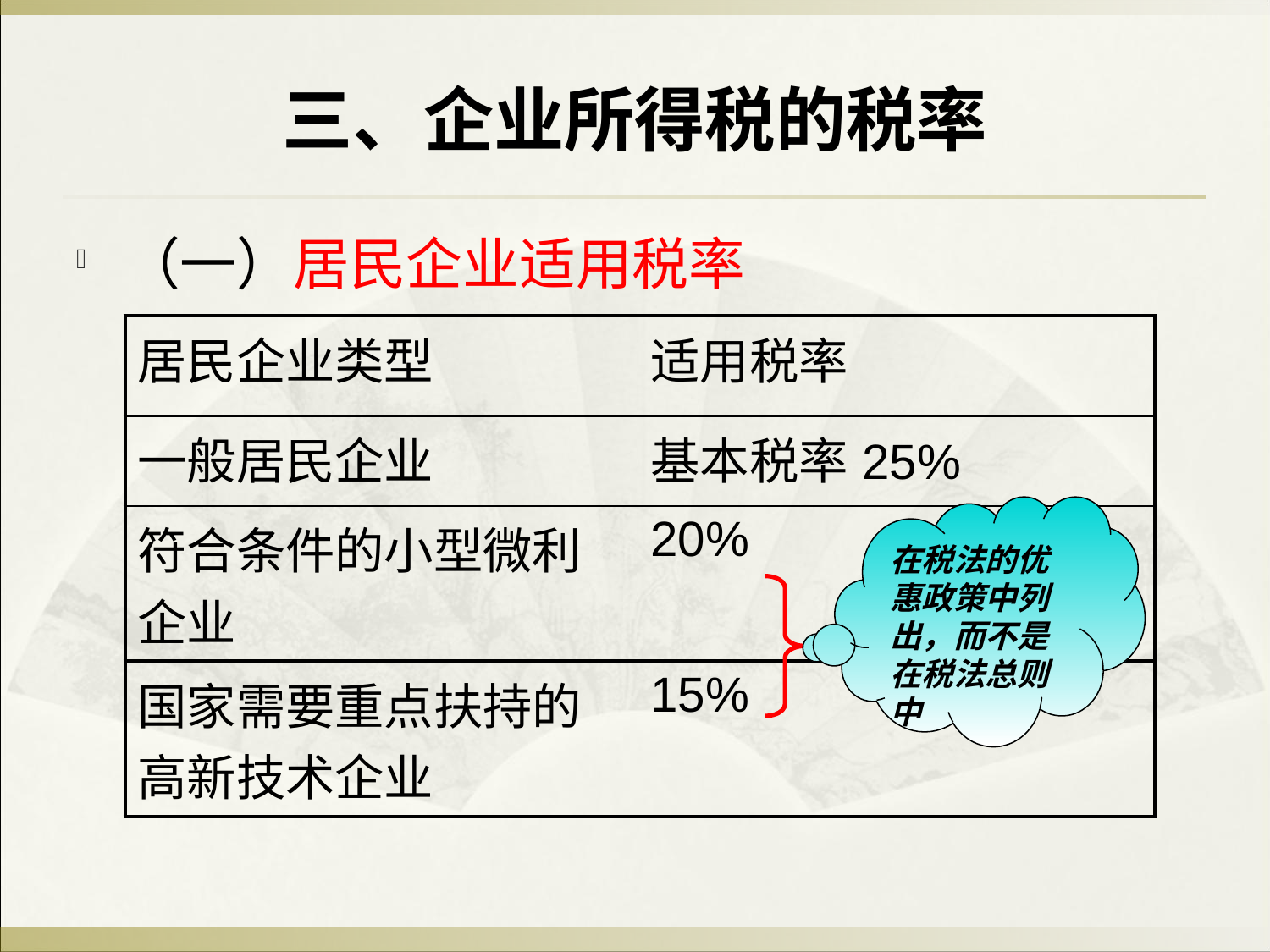

三、企业所得税的税率
（一）居民企业适用税率
| 居民企业类型 | 适用税率 |
| --- | --- |
| 一般居民企业 | 基本税率25% |
| 符合条件的小型微利企业 | 20% |
| 国家需要重点扶持的高新技术企业 | 15% |
在税法的优惠政策中列出，而不是在税法总则中